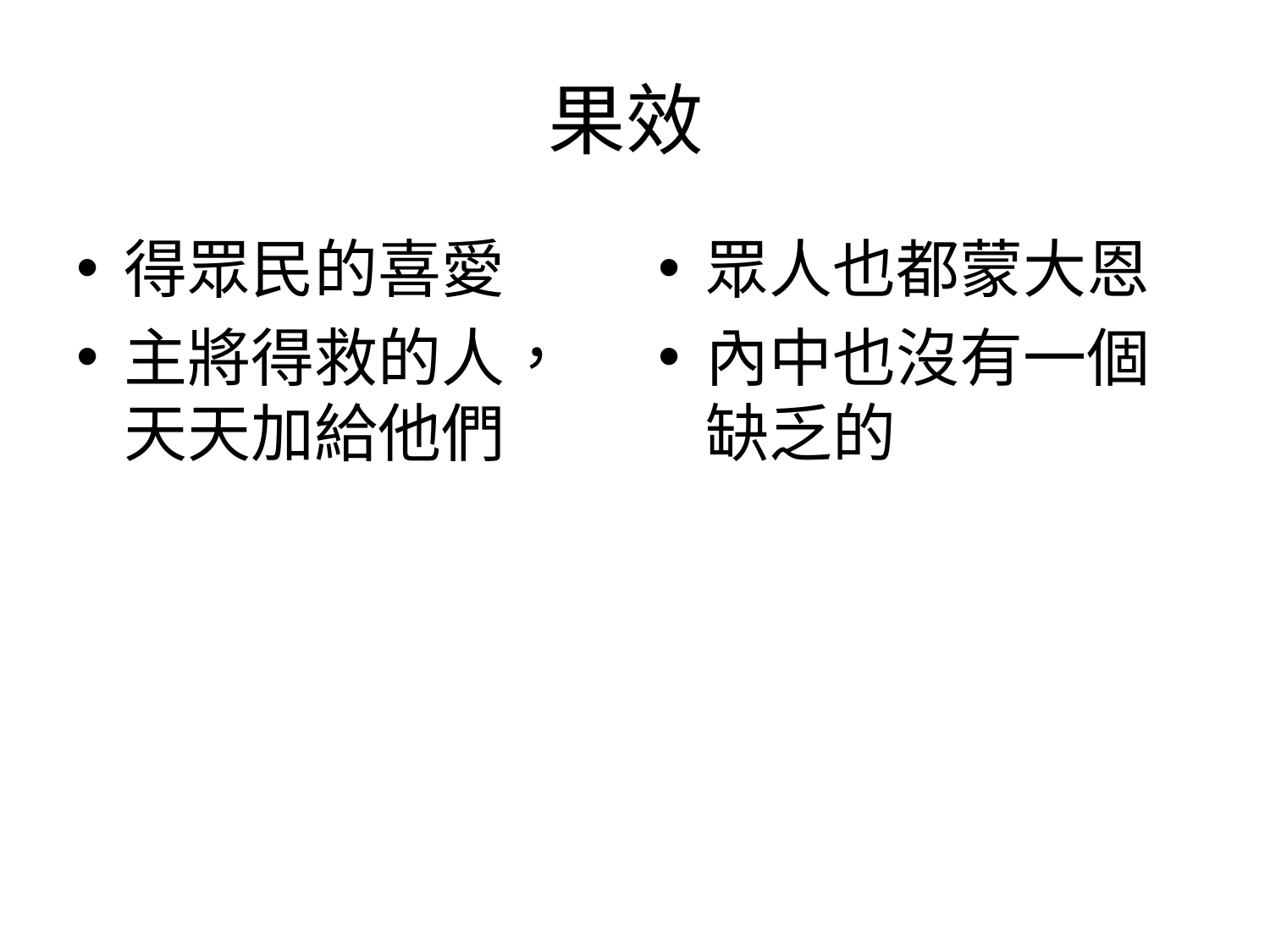

# 果效
得眾民的喜愛
主將得救的人，天天加給他們
眾人也都蒙大恩
內中也沒有一個缺乏的